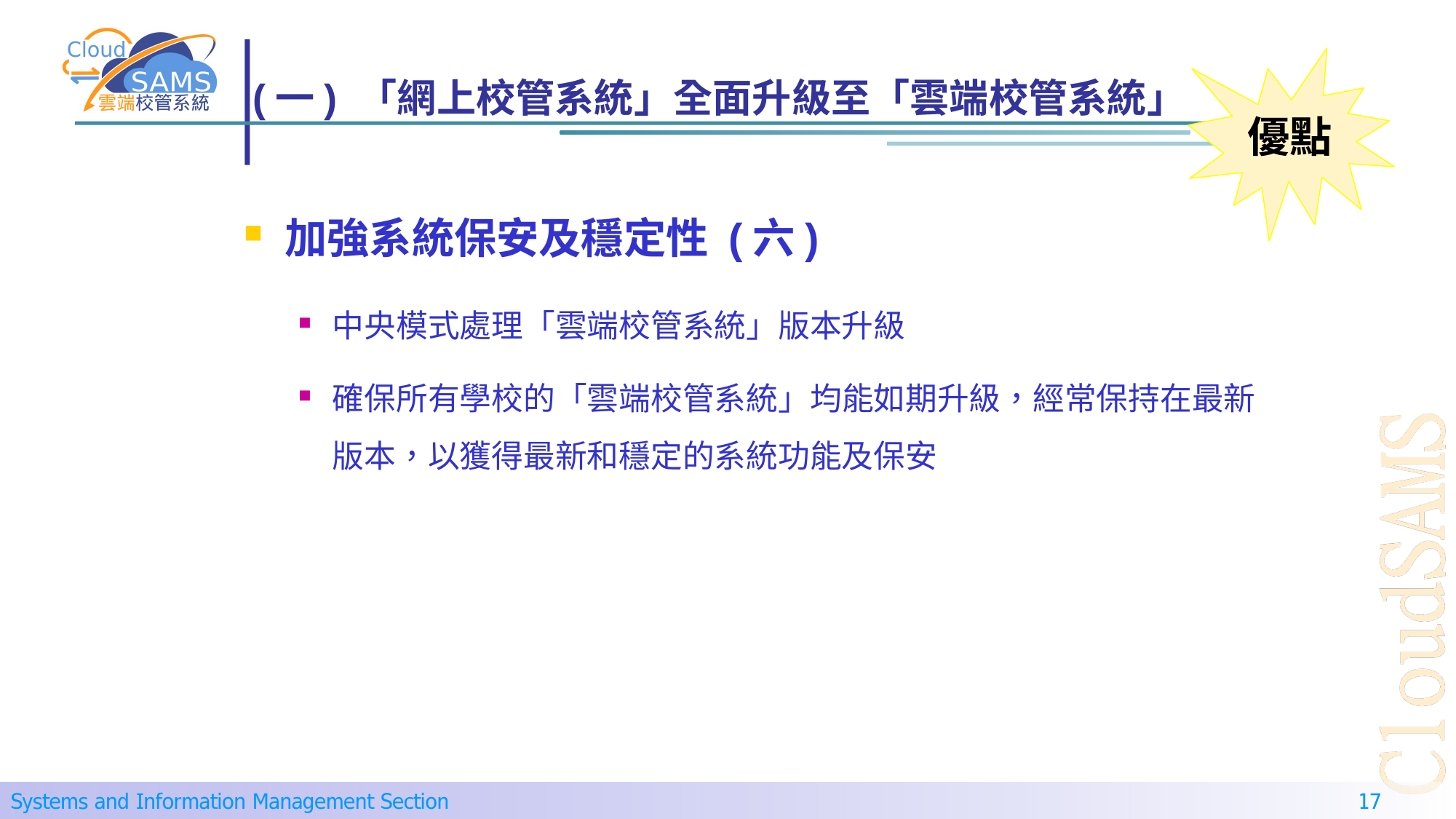

# (一) 「網上校管系統」全面升級至「雲端校管系統」
優點
加強系統保安及穩定性 (六)
中央模式處理「雲端校管系統」版本升級
確保所有學校的「雲端校管系統」均能如期升級，經常保持在最新版本，以獲得最新和穩定的系統功能及保安